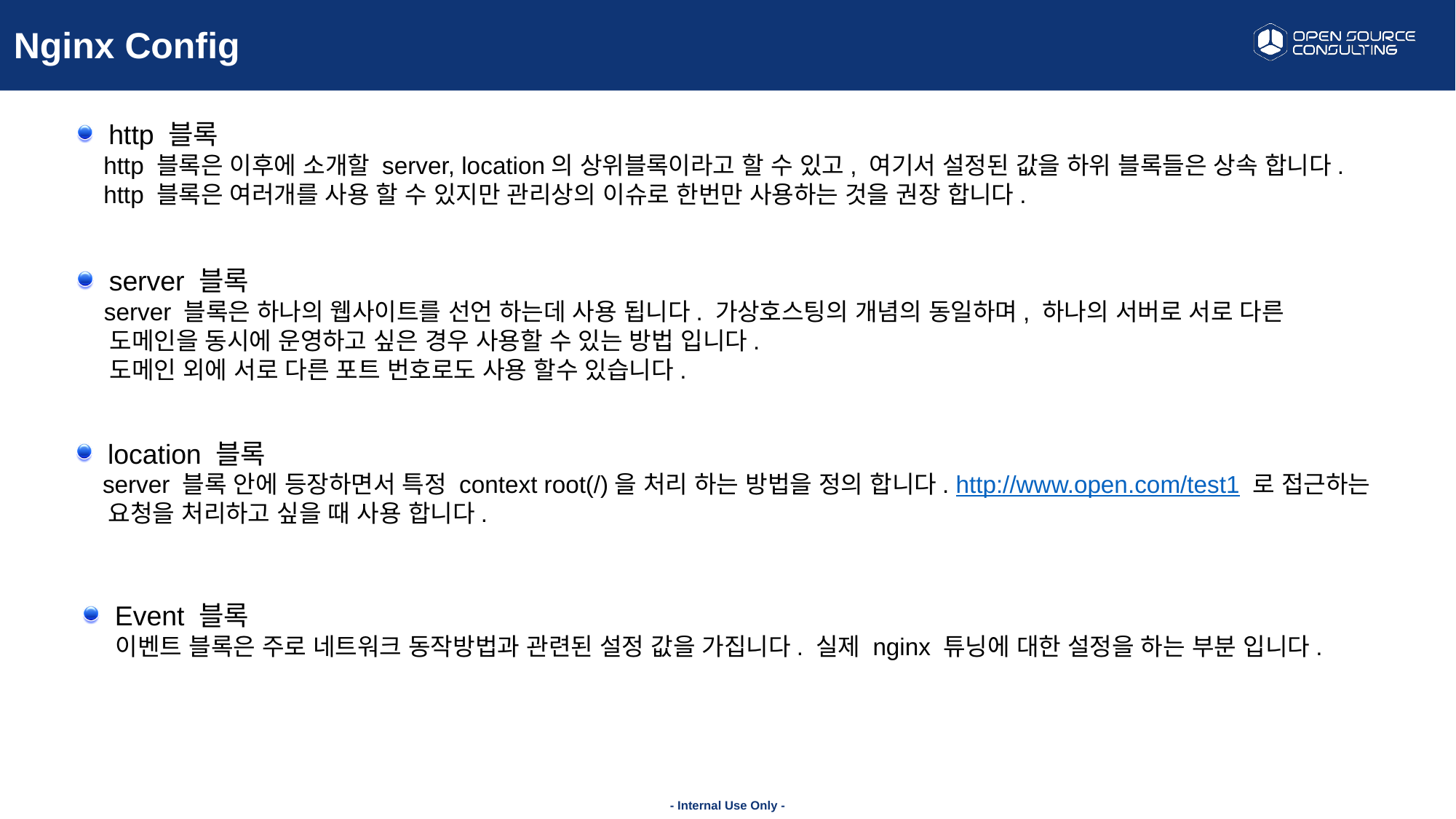

Nginx Config
http 블록
    http 블록은 이후에 소개할 server, location의 상위블록이라고 할 수 있고, 여기서 설정된 값을 하위 블록들은 상속 합니다.
    http 블록은 여러개를 사용 할 수 있지만 관리상의 이슈로 한번만 사용하는 것을 권장 합니다.
server 블록
    server 블록은 하나의 웹사이트를 선언 하는데 사용 됩니다. 가상호스팅의 개념의 동일하며, 하나의 서버로 서로 다른
    도메인을 동시에 운영하고 싶은 경우 사용할 수 있는 방법 입니다.
    도메인 외에 서로 다른 포트 번호로도 사용 할수 있습니다.
location 블록
    server 블록 안에 등장하면서 특정 context root(/)을 처리 하는 방법을 정의 합니다. http://www.open.com/test1 로 접근하는
    요청을 처리하고 싶을 때 사용 합니다.
Event 블록
    이벤트 블록은 주로 네트워크 동작방법과 관련된 설정 값을 가집니다. 실제 nginx 튜닝에 대한 설정을 하는 부분 입니다.